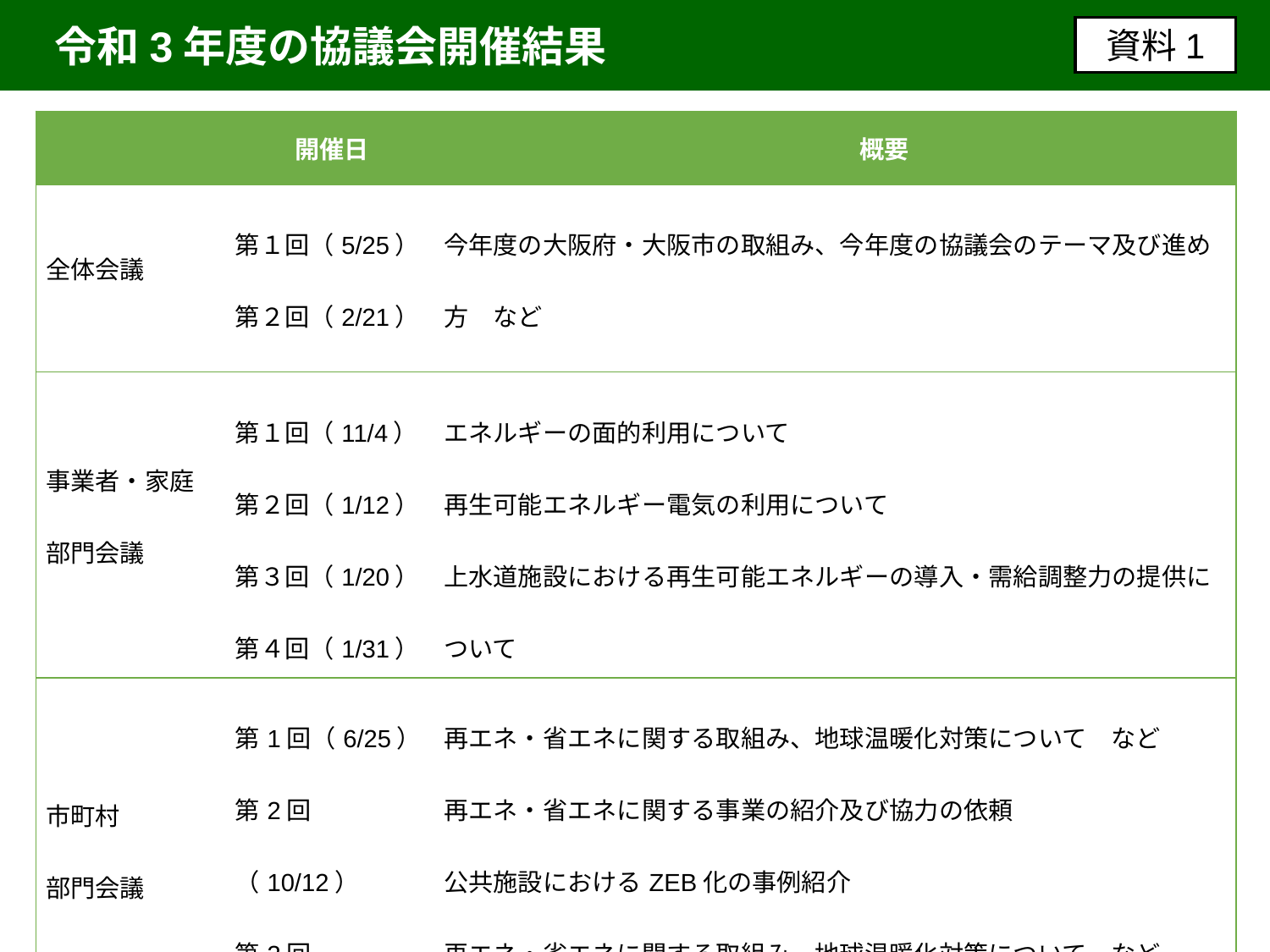

令和3年度の協議会開催結果
資料1
|  | 開催日 | 概要 |
| --- | --- | --- |
| 全体会議 | 第１回（5/25） 第２回（2/21） | 今年度の大阪府・大阪市の取組み、今年度の協議会のテーマ及び進め方　など 今年度の協議会開催結果、来年度の協議会のテーマ及び進め方　など |
| 事業者・家庭 部門会議 | 第１回（11/4） 第２回（1/12） 第３回（1/20） 第４回（1/31） | エネルギーの面的利用について 再生可能エネルギー電気の利用について 上水道施設における再生可能エネルギーの導入・需給調整力の提供について 地域の脱炭素化に向けたエネルギーに関する取組みの展開について |
| 市町村 部門会議 | 第1回（6/25） 第2回（10/12） 第3回（11/30） 第４回（1/12） | 再エネ・省エネに関する取組み、地球温暖化対策について　など 再エネ・省エネに関する事業の紹介及び協力の依頼　 公共施設におけるZEB化の事例紹介 再エネ・省エネに関する取組み、地球温暖化対策について　など |